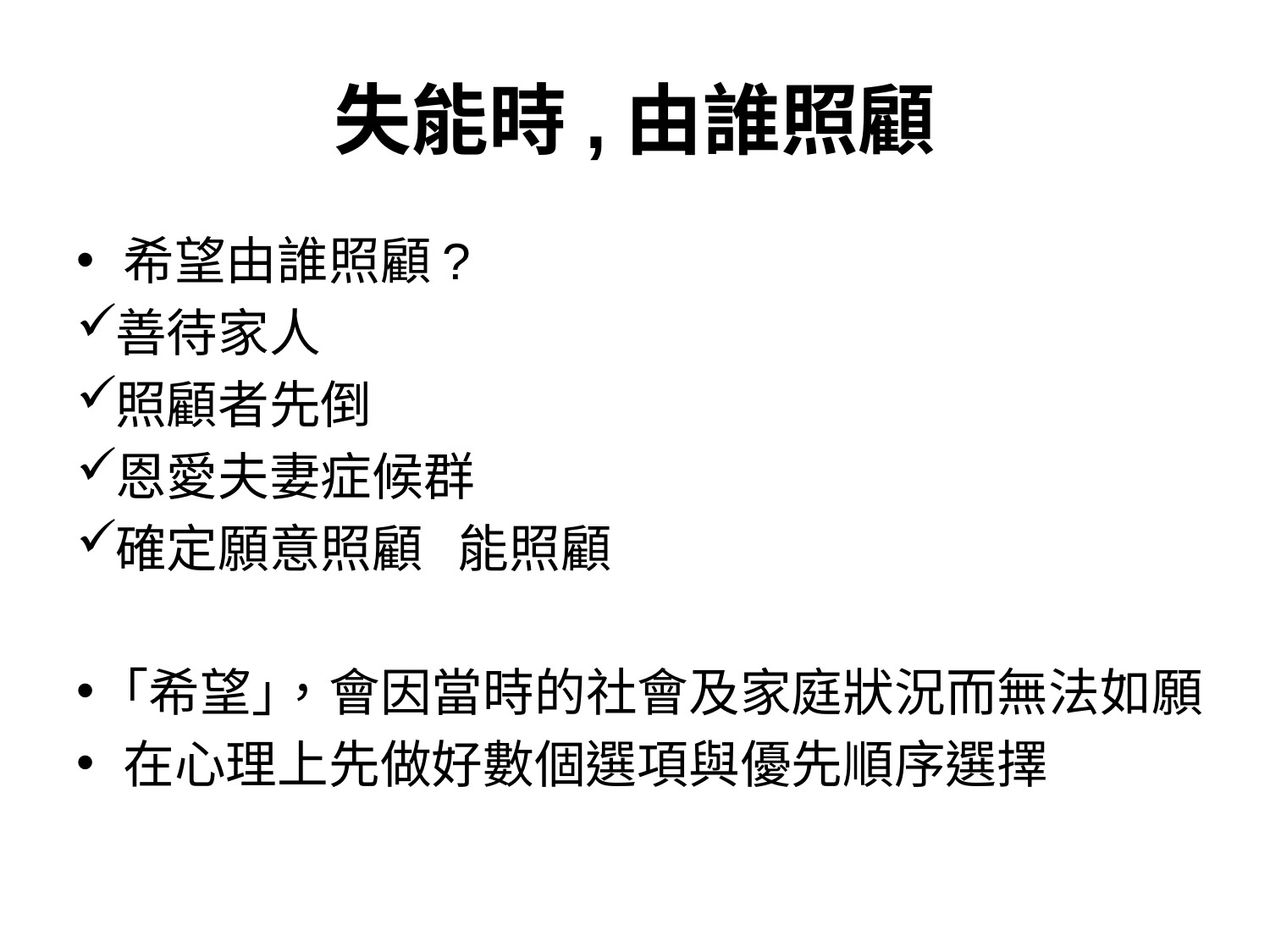

# 失能時,由誰照顧
希望由誰照顧?
善待家人
照顧者先倒
恩愛夫妻症候群
確定願意照顧   能照顧

｢希望｣，會因當時的社會及家庭狀況而無法如願
在心理上先做好數個選項與優先順序選擇